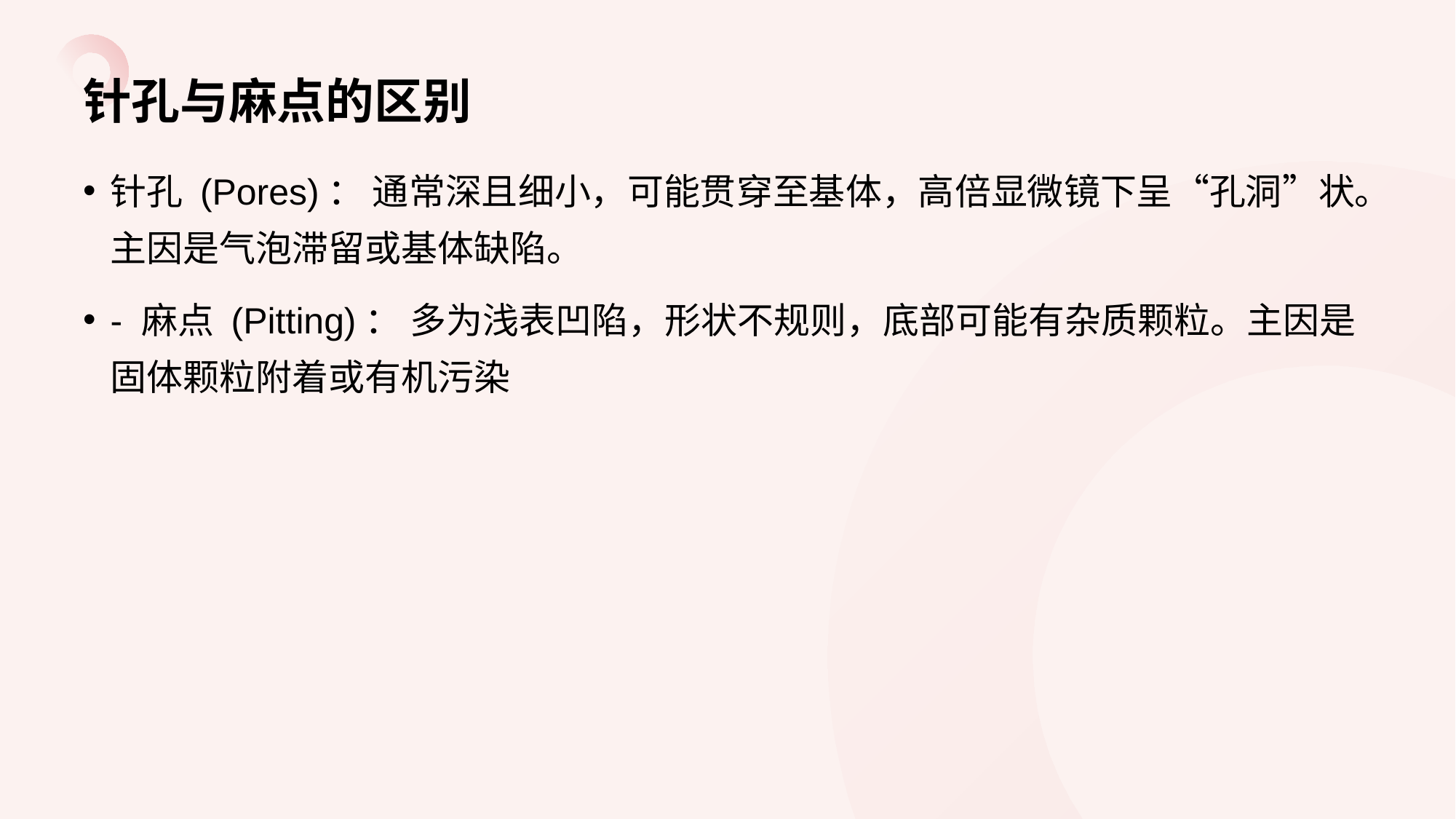

# 针孔与麻点的区别
针孔 (Pores)： 通常深且细小，可能贯穿至基体，高倍显微镜下呈“孔洞”状。主因是气泡滞留或基体缺陷。
- 麻点 (Pitting)： 多为浅表凹陷，形状不规则，底部可能有杂质颗粒。主因是固体颗粒附着或有机污染